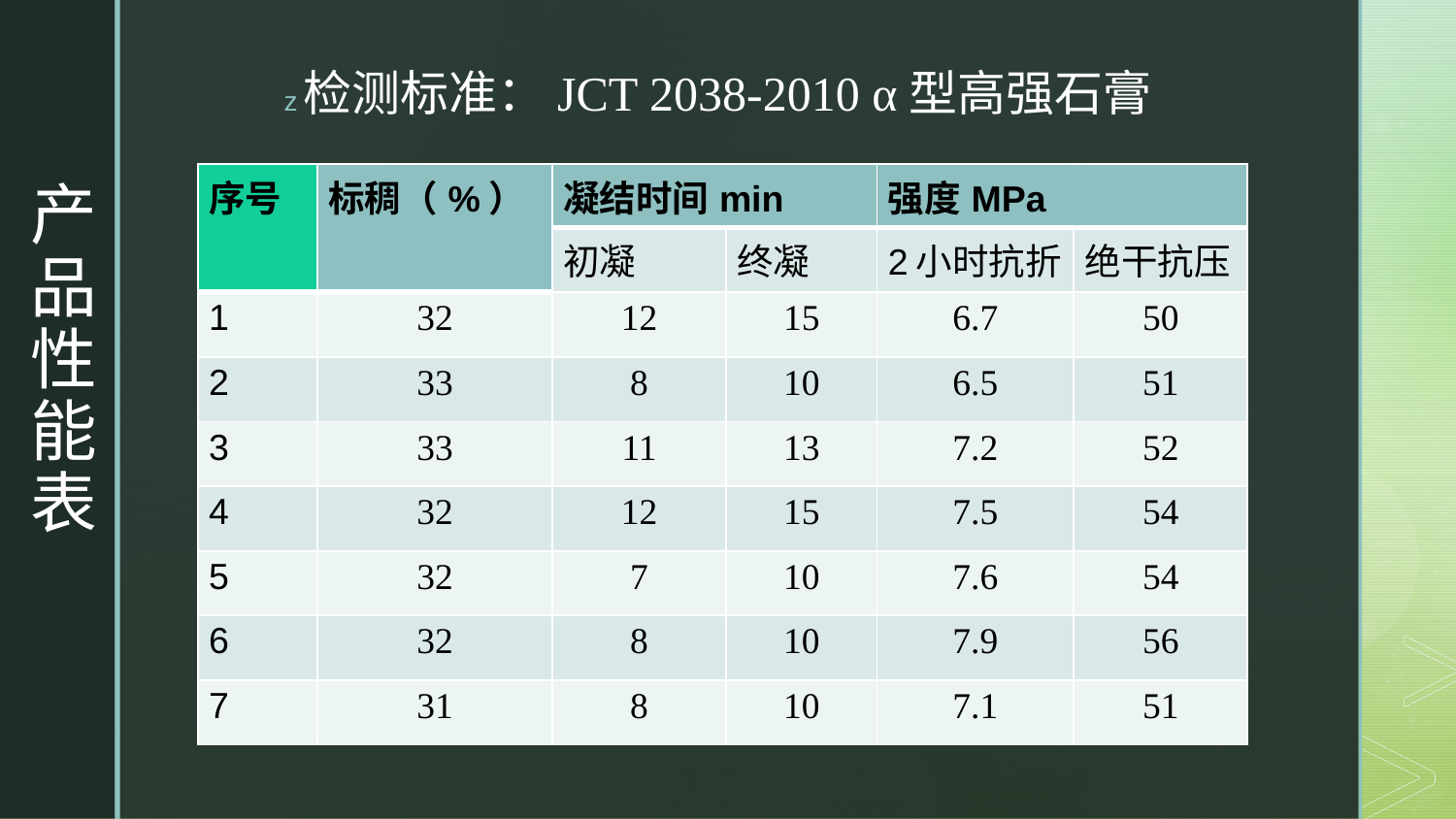

# 检测标准：JCT 2038-2010 α型高强石膏
| 序号 | 标稠（%） | 凝结时间min |  | 强度MPa |  |
| --- | --- | --- | --- | --- | --- |
|  |  | 初凝 | 终凝 | 2小时抗折 | 绝干抗压 |
| 1 | 32 | 12 | 15 | 6.7 | 50 |
| 2 | 33 | 8 | 10 | 6.5 | 51 |
| 3 | 33 | 11 | 13 | 7.2 | 52 |
| 4 | 32 | 12 | 15 | 7.5 | 54 |
| 5 | 32 | 7 | 10 | 7.6 | 54 |
| 6 | 32 | 8 | 10 | 7.9 | 56 |
| 7 | 31 | 8 | 10 | 7.1 | 51 |
产品性能表